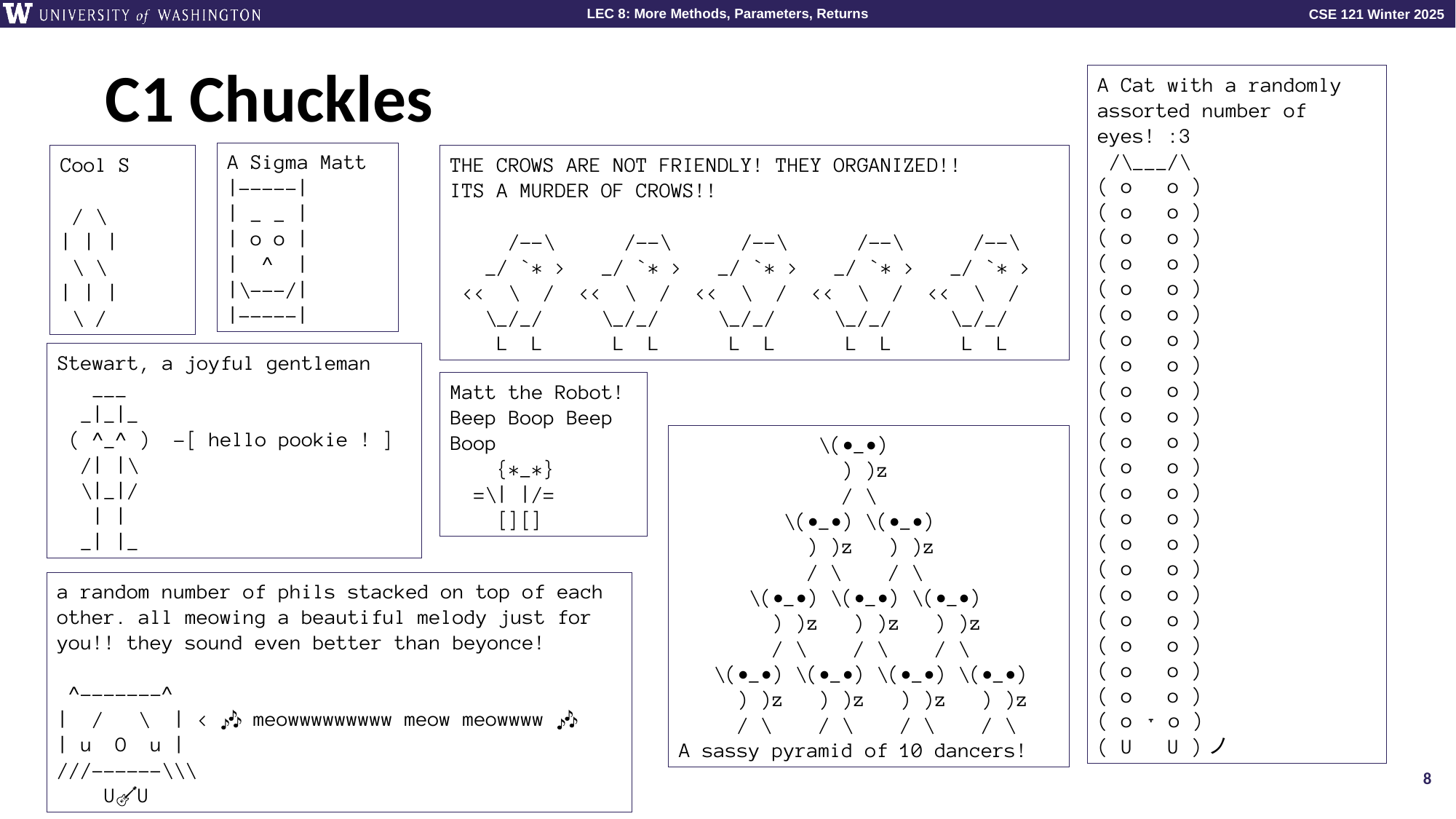

# C1 Chuckles
A Cat with a randomly assorted number of eyes! :3
 /\___/\
( o   o )
( o   o )
( o   o )
( o   o )
( o   o )
( o   o )
( o   o )
( o   o )
( o   o )
( o   o )
( o   o )
( o   o )
( o   o )
( o   o )
( o   o )
( o   o )
( o   o )
( o   o )
( o   o )
( o   o )
( o   o )
( o ˕ o )
( U   U )ノ
A Sigma Matt
|-----|
| _ _ |
| o o |
|  ^  |
|\---/|
|-----|
Cool S

 / \
| | |
 \ \
| | |
 \ /
THE CROWS ARE NOT FRIENDLY! THEY ORGANIZED!!
ITS A MURDER OF CROWS!!

     /--\      /--\      /--\      /--\      /--\
   _/ `* >   _/ `* >   _/ `* >   _/ `* >   _/ `* >
 <<  \  /  <<  \  /  <<  \  /  <<  \  /  <<  \  /
   \_/_/     \_/_/     \_/_/     \_/_/     \_/_/
    L  L      L  L      L  L      L  L      L  L
Stewart, a joyful gentleman
   ___
  _|_|_
 ( ^_^ )  -[ hello pookie ! ]
  /| |\
  \|_|/
   | |
  _| |_
Matt the Robot! Beep Boop Beep Boop
    {*_*}
  =\| |/=
    [][]
            \(•_•)
              ) )z
              / \
         \(•_•) \(•_•)
           ) )z   ) )z
           / \    / \
      \(•_•) \(•_•) \(•_•)
        ) )z   ) )z   ) )z
        / \    / \    / \
   \(•_•) \(•_•) \(•_•) \(•_•)
     ) )z   ) )z   ) )z   ) )z
     / \    / \    / \    / \
A sassy pyramid of 10 dancers!
a random number of phils stacked on top of each other. all meowing a beautiful melody just for you!! they sound even better than beyonce!

 ^-------^
|  /   \  | < 🎶 meowwwwwwwww meow meowwww 🎶
| u  O  u |
///------\\\
    U🎸U
8